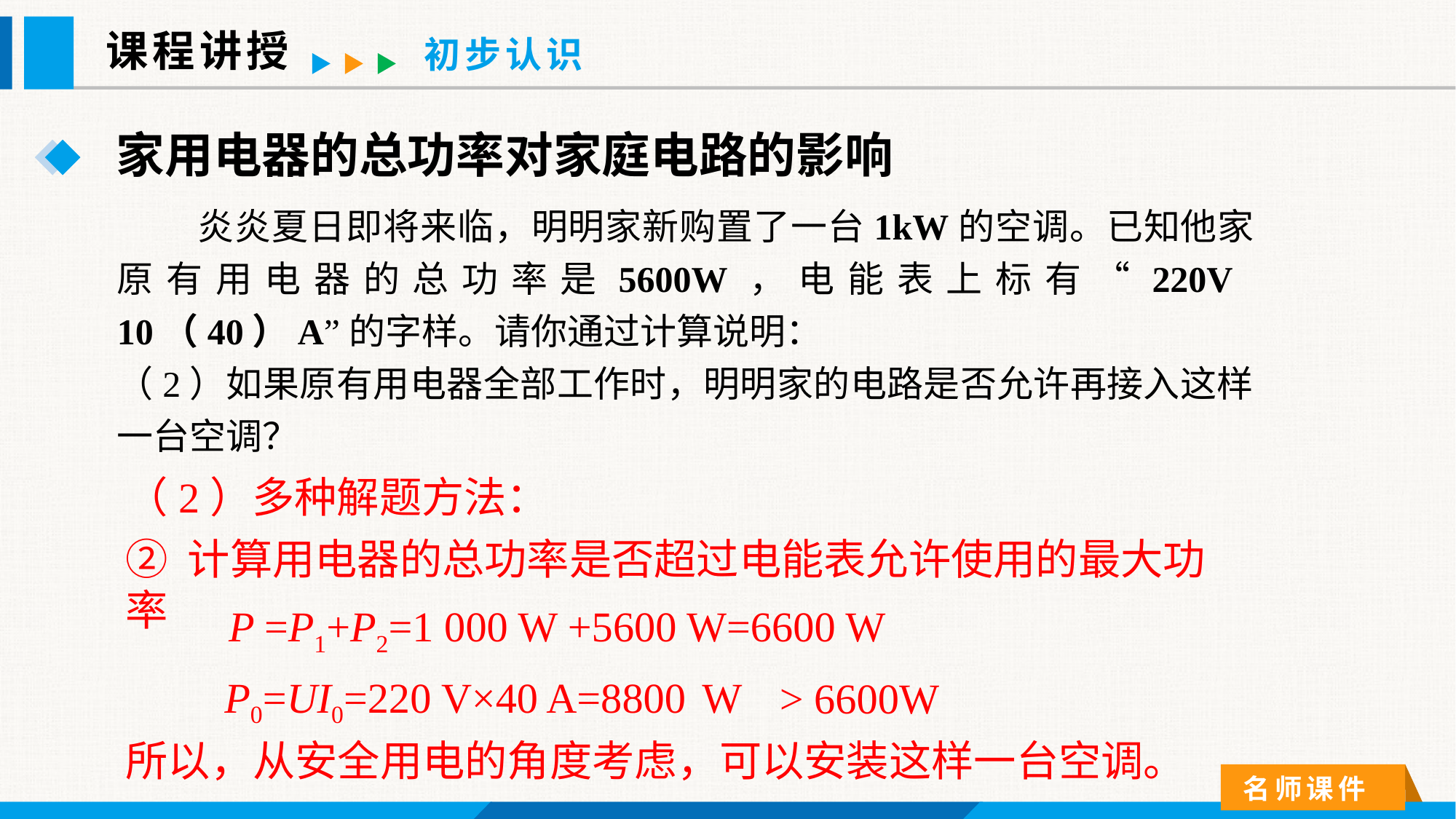

课程讲授
初步认识

家用电器的总功率对家庭电路的影响

        炎炎夏日即将来临，明明家新购置了一台1kW的空调。已知他家原有用电器的总功率是5600W，电能表上标有“220V  10（40）A”的字样。请你通过计算说明：
（2）如果原有用电器全部工作时，明明家的电路是否允许再接入这样一台空调？
（2）多种解题方法：
② 计算用电器的总功率是否超过电能表允许使用的最大功率
P =P1+P2=1 000 W +5600 W=6600 W
P0=UI0=220 V×40 A=8800  W
> 6600W
所以，从安全用电的角度考虑，可以安装这样一台空调。